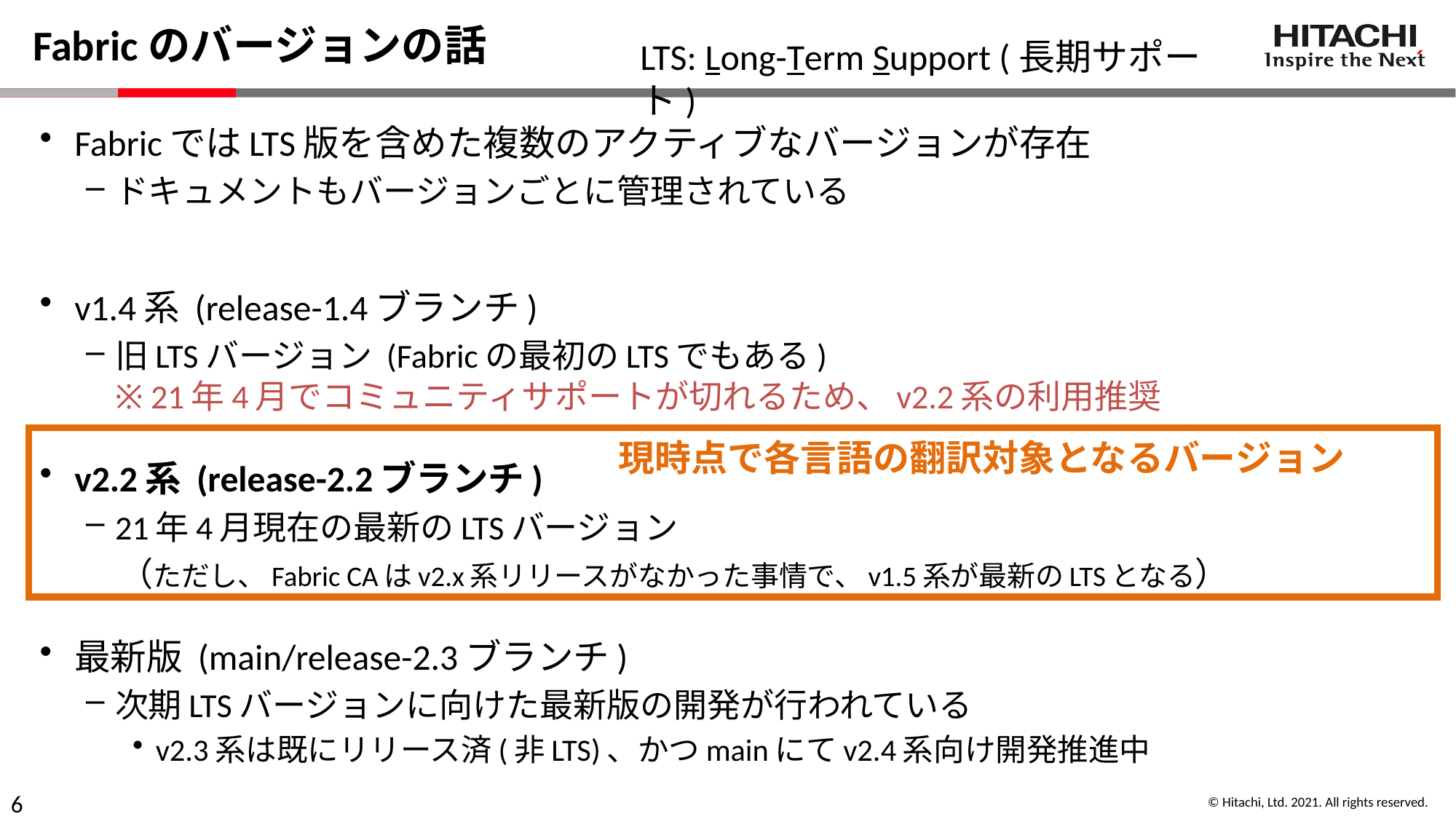

# Fabricのバージョンの話
LTS: Long-Term Support (長期サポート)
FabricではLTS版を含めた複数のアクティブなバージョンが存在
ドキュメントもバージョンごとに管理されている

v1.4系 (release-1.4ブランチ)
旧LTSバージョン (Fabricの最初のLTSでもある)
※ 21年4月でコミュニティサポートが切れるため、v2.2系の利用推奨

v2.2系 (release-2.2ブランチ)
21年4月現在の最新のLTSバージョン
　（ただし、Fabric CAはv2.x系リリースがなかった事情で、v1.5系が最新のLTSとなる）

最新版 (main/release-2.3ブランチ)
次期LTSバージョンに向けた最新版の開発が行われている
v2.3系は既にリリース済(非LTS)、かつmainにてv2.4系向け開発推進中

現時点で各言語の翻訳対象となるバージョン